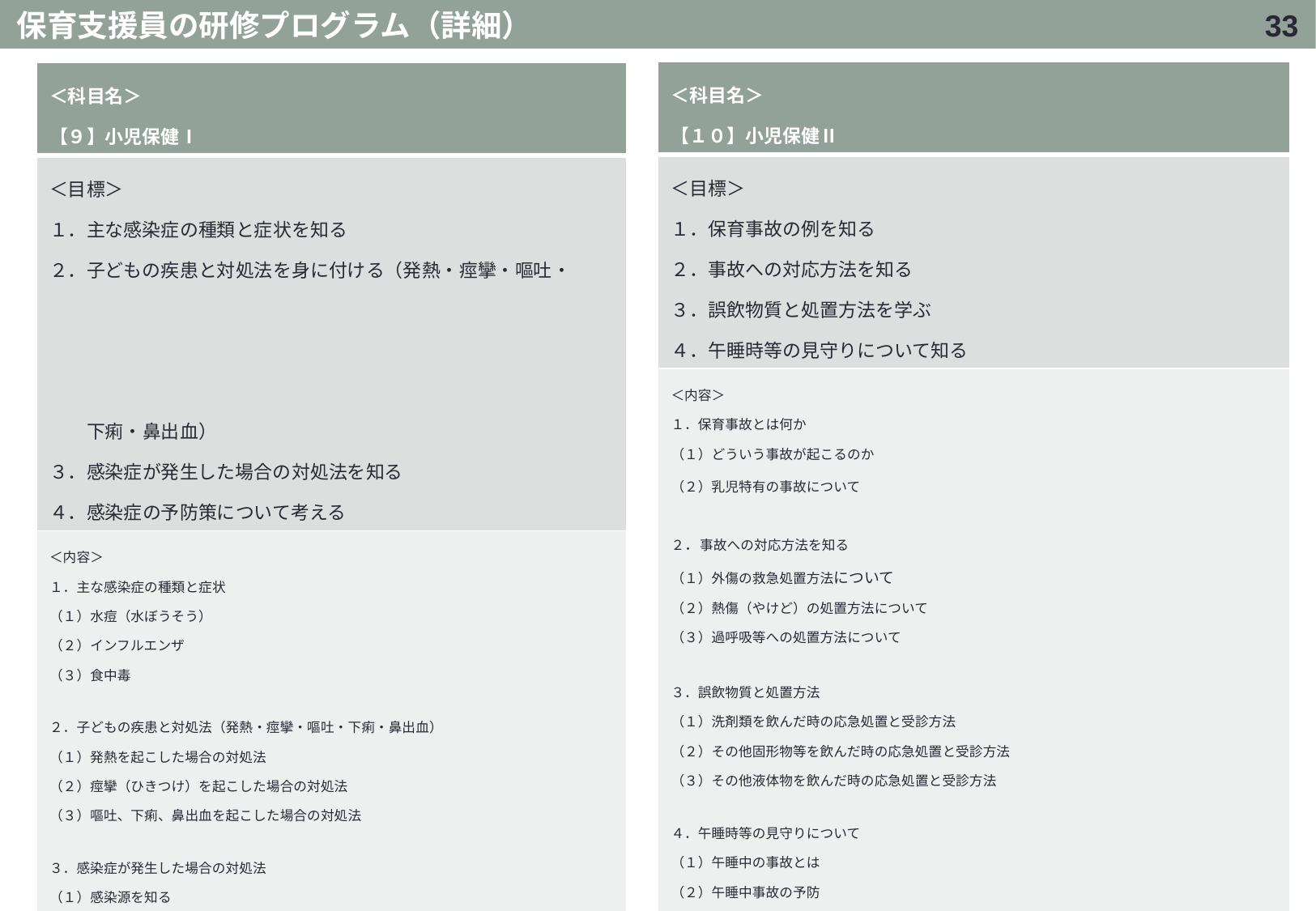

保育支援員の研修プログラム（詳細）
33
| ＜科目名＞ 【１０】小児保健Ⅱ |
| --- |
| ＜目標＞ １．保育事故の例を知る ２．事故への対応方法を知る ３．誤飲物質と処置方法を学ぶ ４．午睡時等の見守りについて知る |
| ＜内容＞ １．保育事故とは何か （１）どういう事故が起こるのか （２）乳児特有の事故について ２．事故への対応方法を知る （１）外傷の救急処置方法について （２）熱傷（やけど）の処置方法について （３）過呼吸等への処置方法について ３．誤飲物質と処置方法 （１）洗剤類を飲んだ時の応急処置と受診方法 （２）その他固形物等を飲んだ時の応急処置と受診方法 （３）その他液体物を飲んだ時の応急処置と受診方法 ４．午睡時等の見守りについて （１）午睡中の事故とは （２）午睡中事故の予防 （３）事故発生時の対処法 （４）午睡時等の見守りの具体的方法・記録の取り方 |
| ＜科目名＞ 【９】小児保健Ⅰ |
| --- |
| ＜目標＞ １．主な感染症の種類と症状を知る 　　　　２．子どもの疾患と対処法を身に付ける（発熱・痙攣・嘔吐・　　　　　　　　　　　　　　　　　　　　　　　　　　　　　　　　　　　　　　　　　　　　　　　　　　　　　　　　　　　　　　　　　　　　　　　　　　　　　　　　　　　　　　　　　 　　下痢・鼻出血） ３．感染症が発生した場合の対処法を知る ４．感染症の予防策について考える |
| ＜内容＞ １．主な感染症の種類と症状 （１）水痘（水ぼうそう） （２）インフルエンザ （３）食中毒 ２．子どもの疾患と対処法（発熱・痙攣・嘔吐・下痢・鼻出血） （１）発熱を起こした場合の対処法 （２）痙攣（ひきつけ）を起こした場合の対処法 （３）嘔吐、下痢、鼻出血を起こした場合の対処法 ３．感染症が発生した場合の対処法 （１）感染源を知る （２）感染症が発生した場合の対処法 ４．感染症の予防策について （１）日常保育でのチェックポイント |